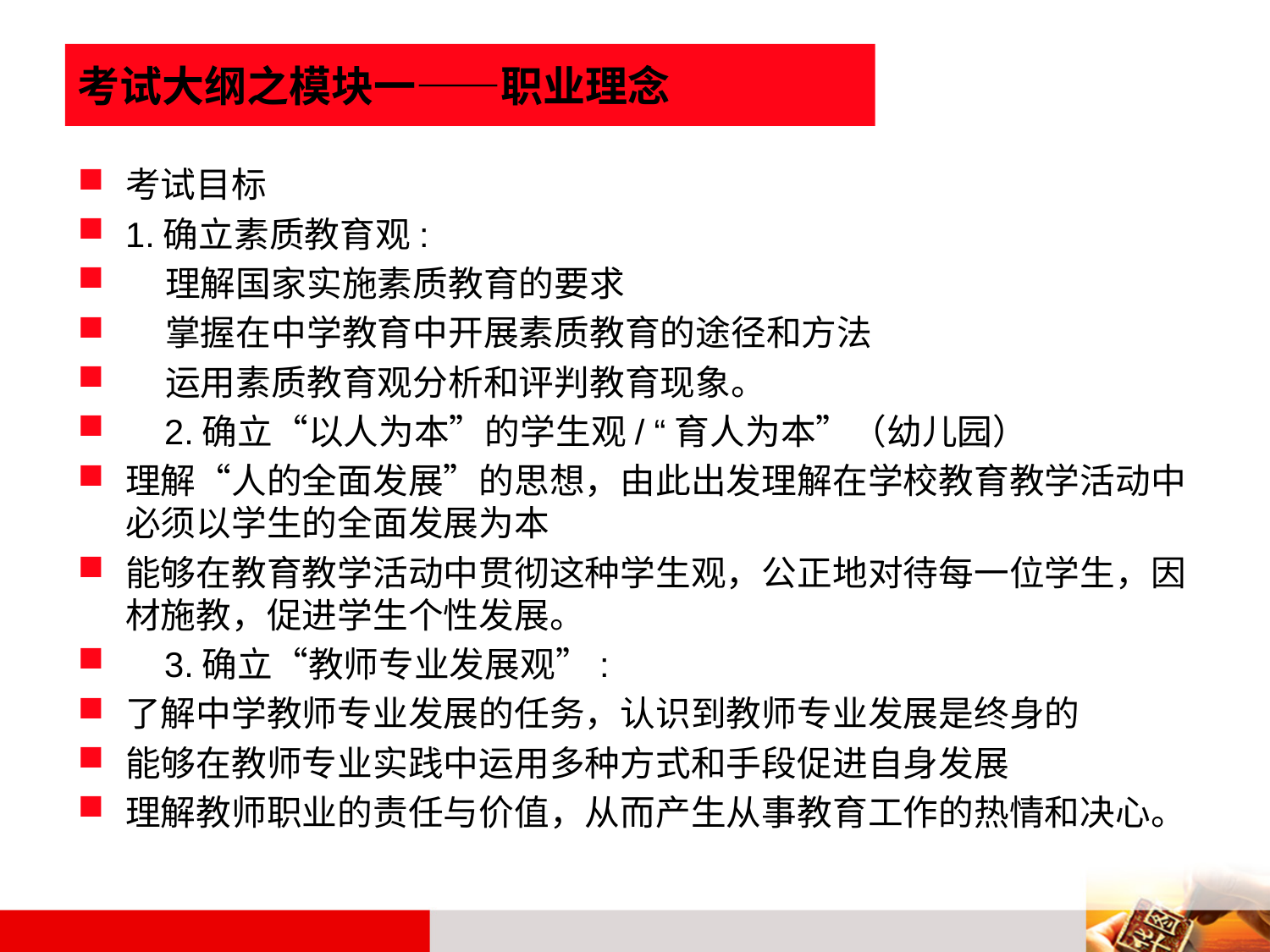

# 考试大纲之模块一——职业理念
考试目标
1.确立素质教育观:
    理解国家实施素质教育的要求
    掌握在中学教育中开展素质教育的途径和方法
    运用素质教育观分析和评判教育现象。
    2.确立“以人为本”的学生观/ “育人为本”（幼儿园）
理解“人的全面发展”的思想，由此出发理解在学校教育教学活动中必须以学生的全面发展为本
能够在教育教学活动中贯彻这种学生观，公正地对待每一位学生，因材施教，促进学生个性发展。
    3.确立“教师专业发展观”:
了解中学教师专业发展的任务，认识到教师专业发展是终身的
能够在教师专业实践中运用多种方式和手段促进自身发展
理解教师职业的责任与价值，从而产生从事教育工作的热情和决心。